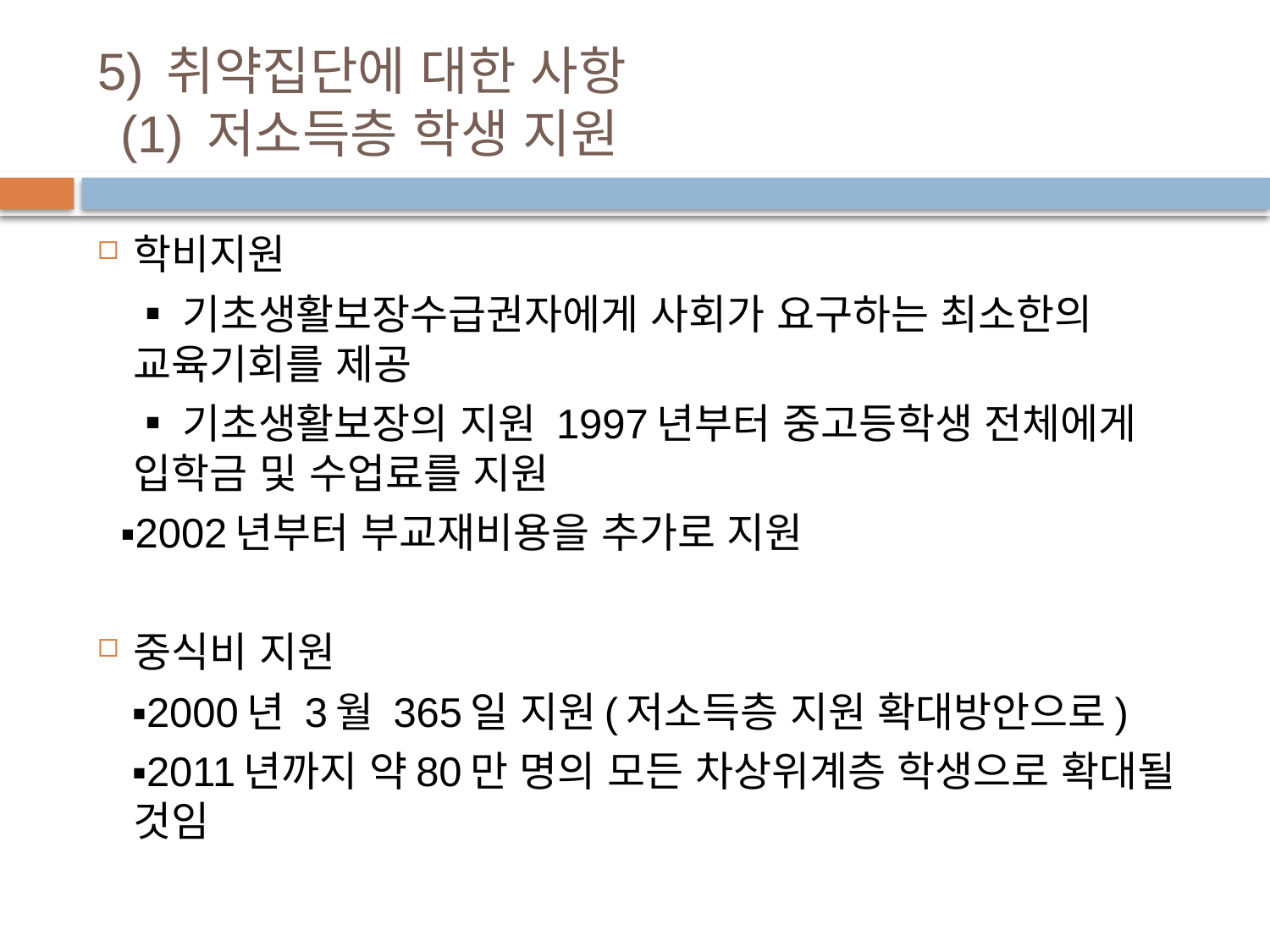

# 5) 취약집단에 대한 사항 (1) 저소득층 학생 지원
학비지원
   ▪기초생활보장수급권자에게 사회가 요구하는 최소한의 교육기회를 제공
   ▪기초생활보장의 지원 1997년부터 중고등학생 전체에게 입학금 및 수업료를 지원
  ▪2002년부터 부교재비용을 추가로 지원

중식비 지원
   ▪2000년 3월 365일 지원(저소득층 지원 확대방안으로)
   ▪2011년까지 약80만 명의 모든 차상위계층 학생으로 확대될 것임